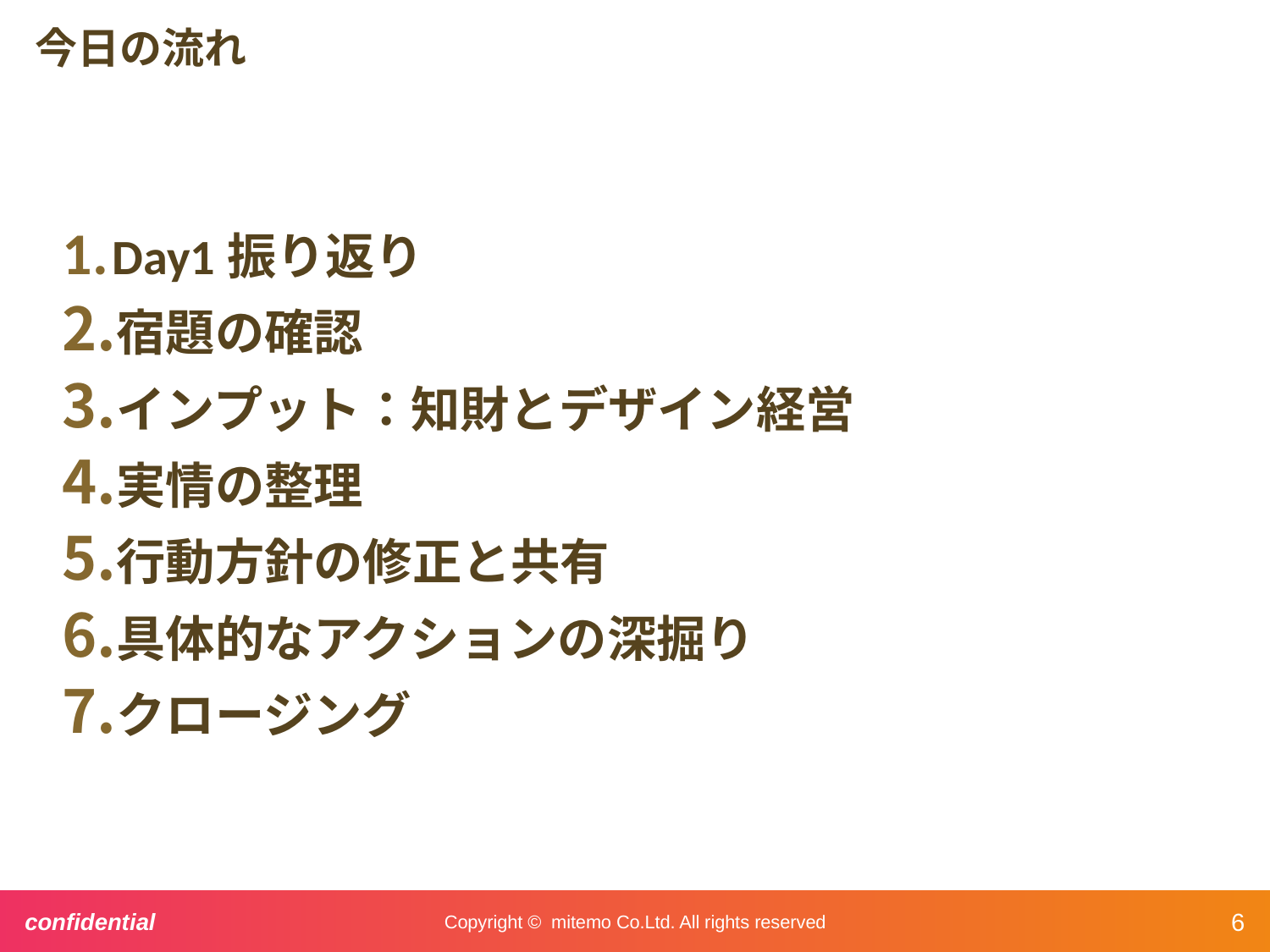

# 今日の流れ
Day1振り返り
宿題の確認
インプット：知財とデザイン経営
実情の整理
行動方針の修正と共有
具体的なアクションの深掘り
クロージング